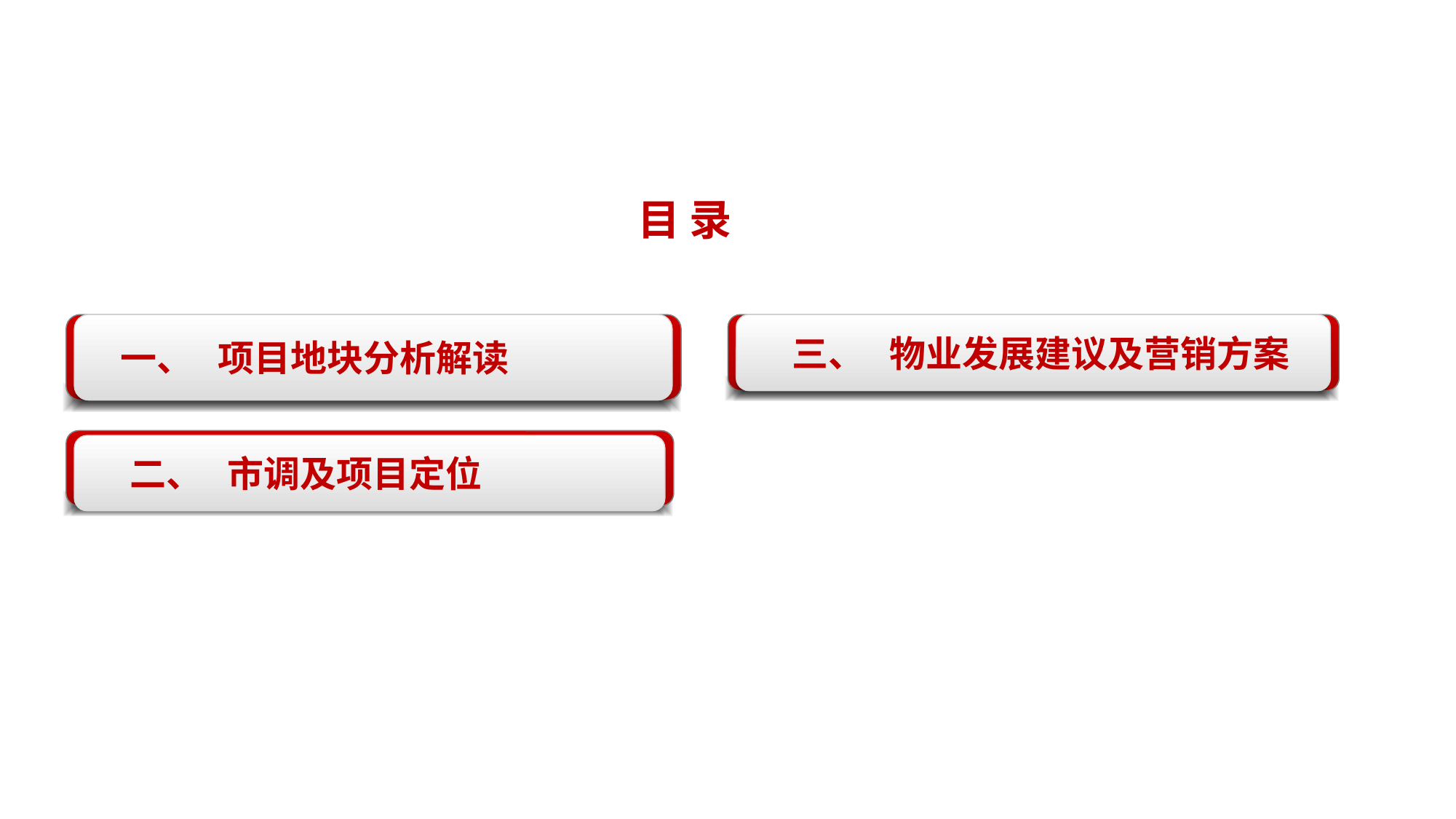

目 录

    三、   物业发展建议及营销方案

    一、   项目地块分析解读

    二、   市调及项目定位